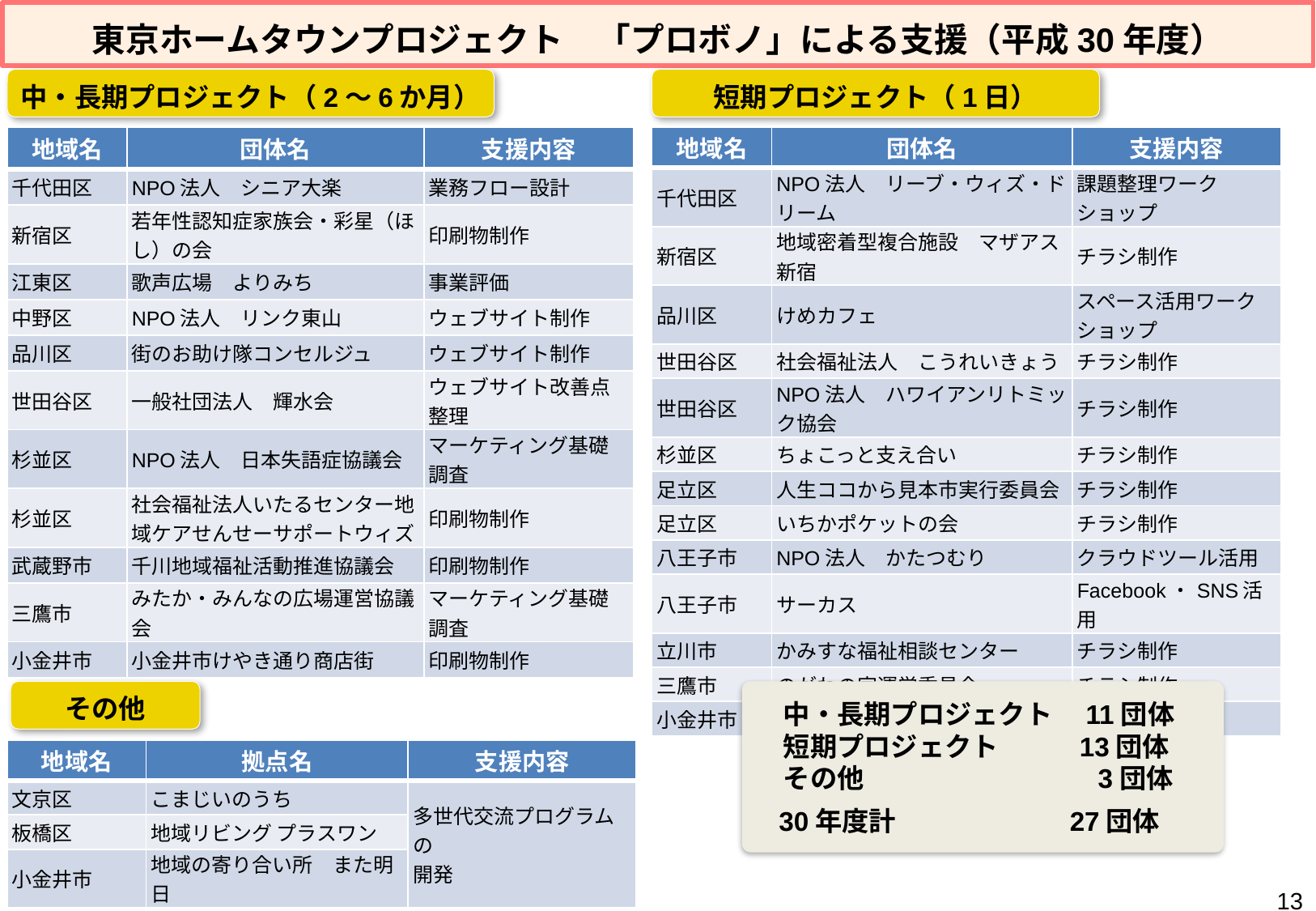

# 東京ホームタウンプロジェクト　「プロボノ」による支援（平成30年度）
中・長期プロジェクト（2～6か月）
短期プロジェクト（1日）
| 地域名 | 団体名 | 支援内容 |
| --- | --- | --- |
| 千代田区 | NPO法人　シニア大楽 | 業務フロー設計 |
| 新宿区 | 若年性認知症家族会・彩星（ほし）の会 | 印刷物制作 |
| 江東区 | 歌声広場　よりみち | 事業評価 |
| 中野区 | NPO法人　リンク東山 | ウェブサイト制作 |
| 品川区 | 街のお助け隊コンセルジュ | ウェブサイト制作 |
| 世田谷区 | 一般社団法人　輝水会 | ウェブサイト改善点整理 |
| 杉並区 | NPO法人　日本失語症協議会 | マーケティング基礎調査 |
| 杉並区 | 社会福祉法人いたるセンター地域ケアせんせーサポートウィズ | 印刷物制作 |
| 武蔵野市 | 千川地域福祉活動推進協議会 | 印刷物制作 |
| 三鷹市 | みたか・みんなの広場運営協議会 | マーケティング基礎調査 |
| 小金井市 | 小金井市けやき通り商店街 | 印刷物制作 |
| 地域名 | 団体名 | 支援内容 |
| --- | --- | --- |
| 千代田区 | NPO法人　リーブ・ウィズ・ドリーム | 課題整理ワークショップ |
| 新宿区 | 地域密着型複合施設　マザアス新宿 | チラシ制作 |
| 品川区 | けめカフェ | スペース活用ワークショップ |
| 世田谷区 | 社会福祉法人　こうれいきょう | チラシ制作 |
| 世田谷区 | NPO法人　ハワイアンリトミック協会 | チラシ制作 |
| 杉並区 | ちょこっと支え合い | チラシ制作 |
| 足立区 | 人生ココから見本市実行委員会 | チラシ制作 |
| 足立区 | いちかポケットの会 | チラシ制作 |
| 八王子市 | NPO法人　かたつむり | クラウドツール活用 |
| 八王子市 | サーカス | Facebook・SNS活用 |
| 立川市 | かみすな福祉相談センター | チラシ制作 |
| 三鷹市 | のがわの家運営委員会 | チラシ制作 |
| 小金井市 | つどいの会 | チラシ制作 |
その他
　中・長期プロジェクト	　11団体
　短期プロジェクト	　　　13団体
　その他　　　　　　　　  3団体
   	30年度計　　　　　　  27団体
| 地域名 | 拠点名 | 支援内容 |
| --- | --- | --- |
| 文京区 | こまじいのうち | 多世代交流プログラムの 開発 |
| 板橋区 | 地域リビング プラスワン |  |
| 小金井市 | 地域の寄り合い所　また明日 |  |

13